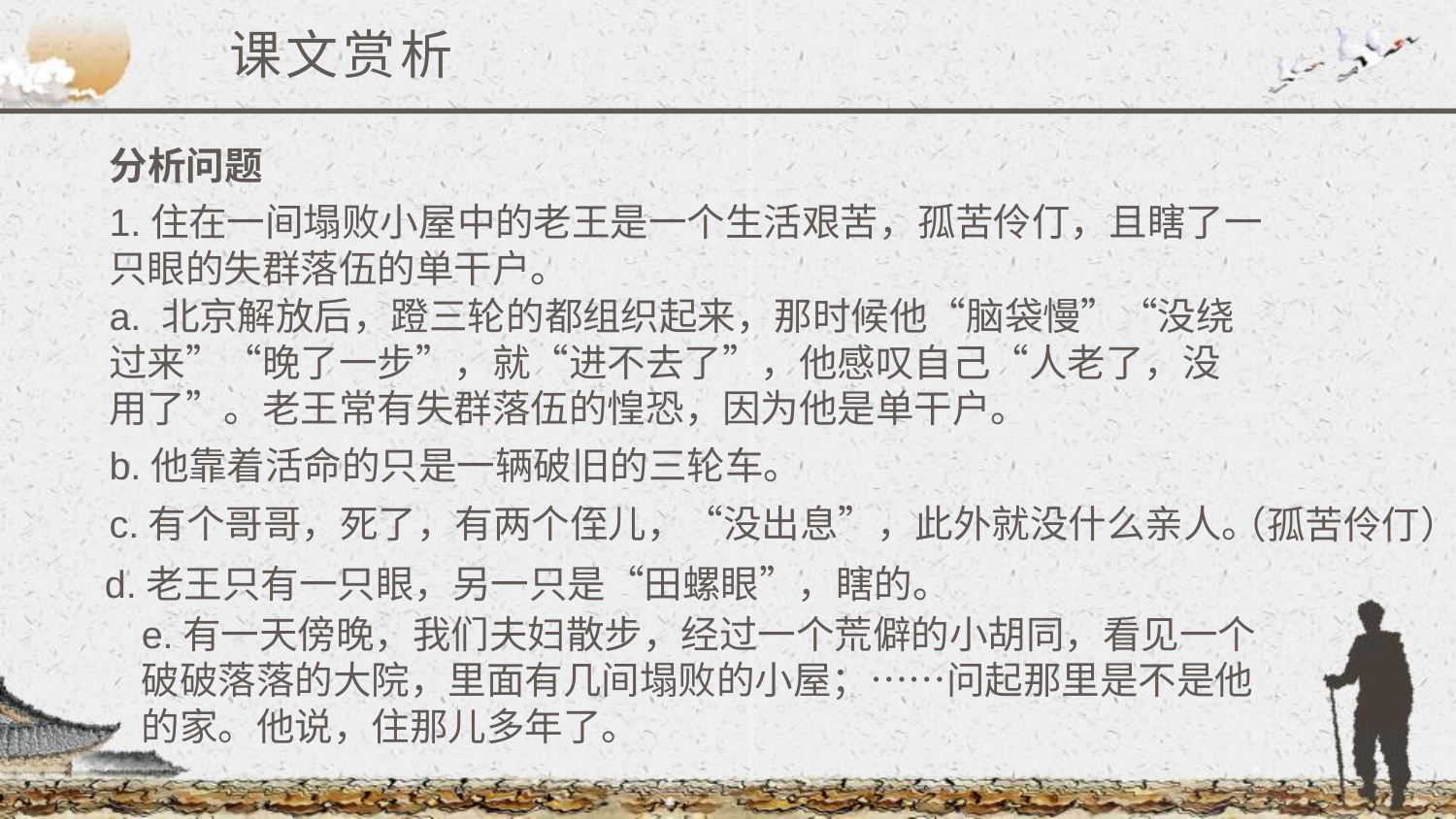

课文赏析

分析问题
1.住在一间塌败小屋中的老王是一个生活艰苦，孤苦伶仃，且瞎了一只眼的失群落伍的单干户。
a. 北京解放后，蹬三轮的都组织起来，那时候他“脑袋慢”“没绕过来”“晚了一步”，就“进不去了”，他感叹自己“人老了，没用了”。老王常有失群落伍的惶恐，因为他是单干户。
b.他靠着活命的只是一辆破旧的三轮车。
c.有个哥哥，死了，有两个侄儿，“没出息”，此外就没什么亲人。
（孤苦伶仃）
d.老王只有一只眼，另一只是“田螺眼”，瞎的。
e.有一天傍晚，我们夫妇散步，经过一个荒僻的小胡同，看见一个破破落落的大院，里面有几间塌败的小屋；……问起那里是不是他的家。他说，住那儿多年了。